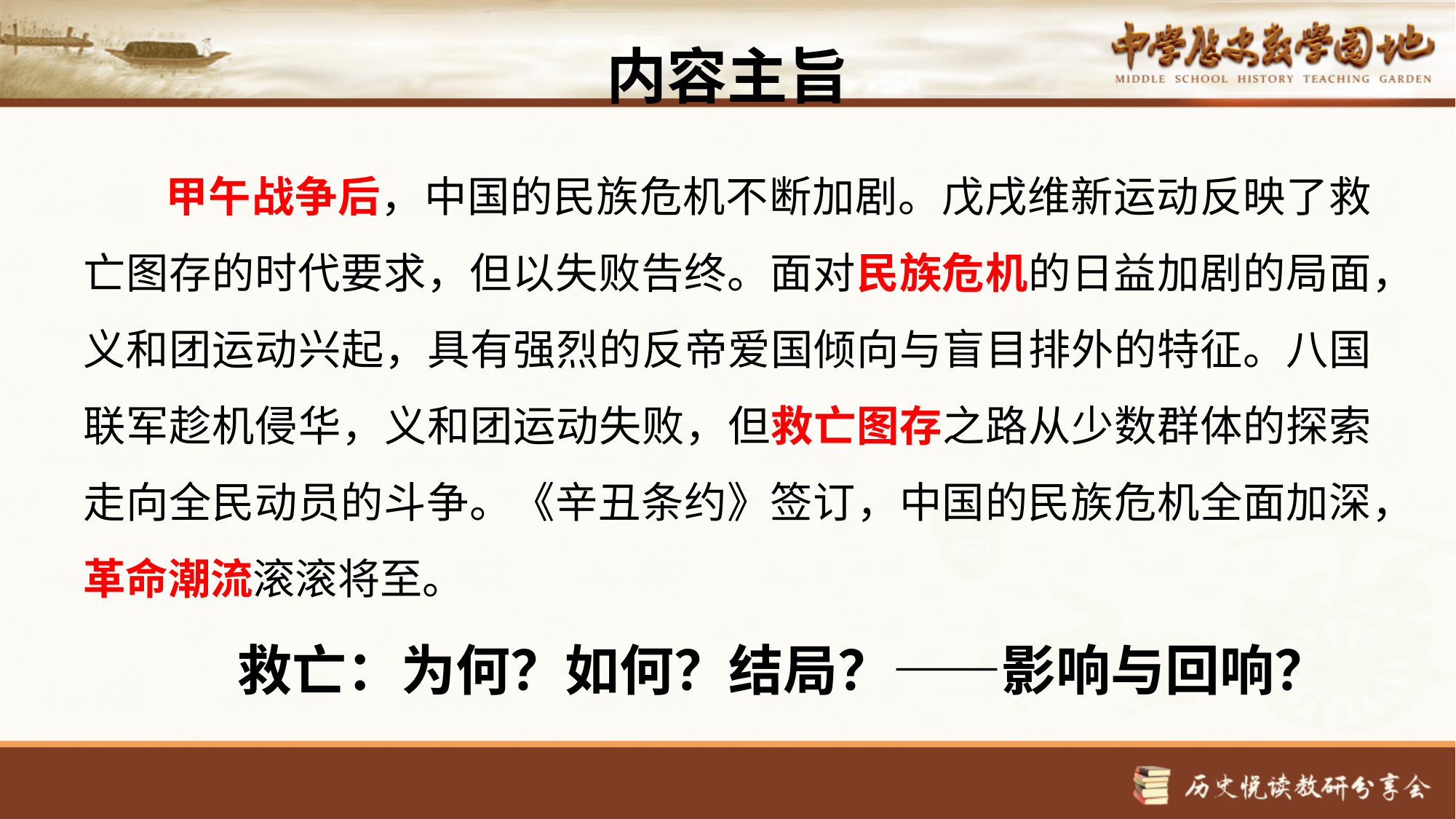

# 内容主旨
       甲午战争后，中国的民族危机不断加剧。戊戌维新运动反映了救亡图存的时代要求，但以失败告终。面对民族危机的日益加剧的局面，义和团运动兴起，具有强烈的反帝爱国倾向与盲目排外的特征。八国联军趁机侵华，义和团运动失败，但救亡图存之路从少数群体的探索走向全民动员的斗争。《辛丑条约》签订，中国的民族危机全面加深，革命潮流滚滚将至。
        救亡：为何？如何？结局？——影响与回响？